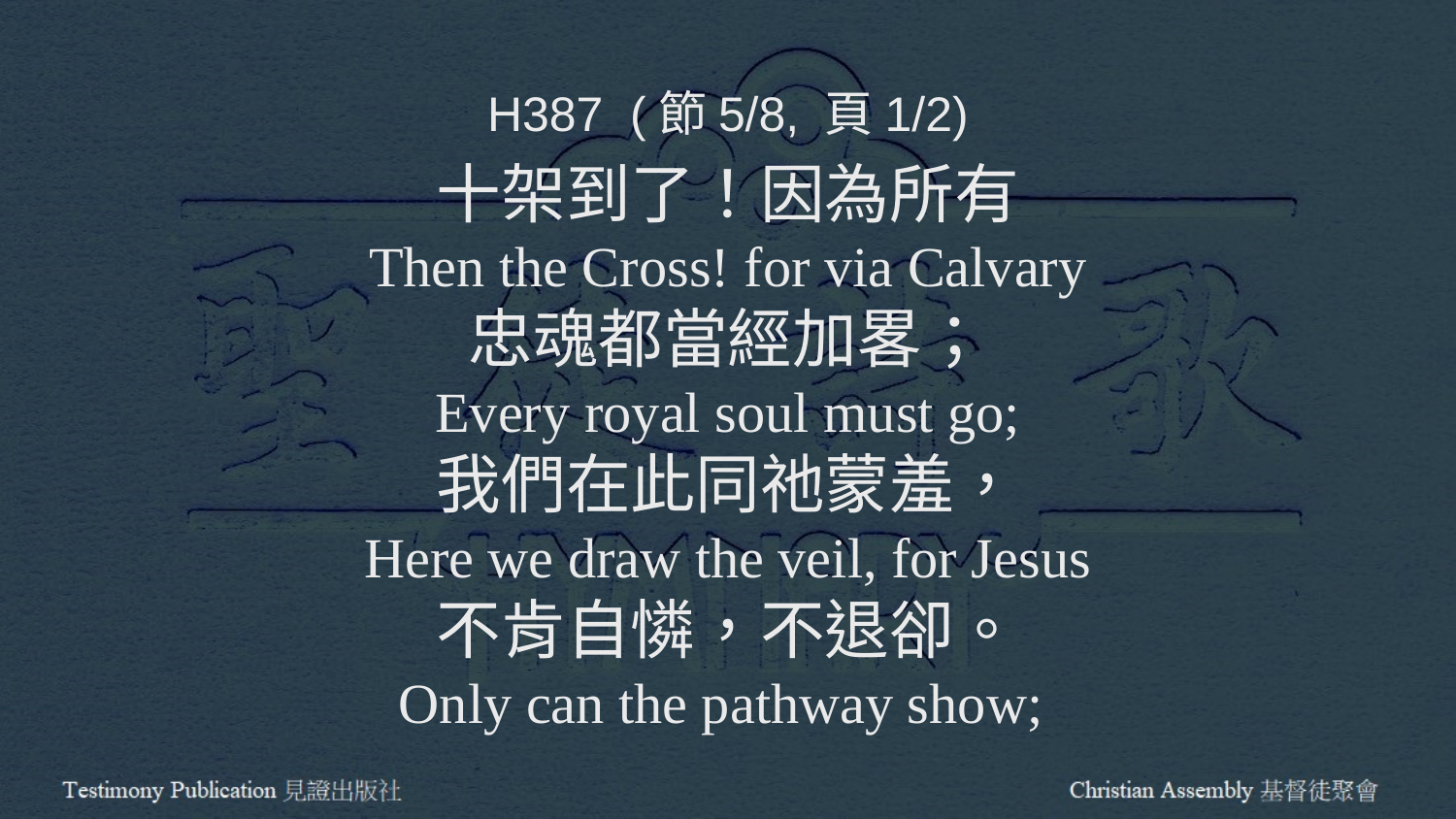

H387  (節5/8, 頁1/2)
十架到了！因為所有
Then the Cross! for via Calvary
忠魂都當經加畧；
Every royal soul must go;
我們在此同祂蒙羞，
Here we draw the veil, for Jesus
不肯自憐，不退卻。
Only can the pathway show;